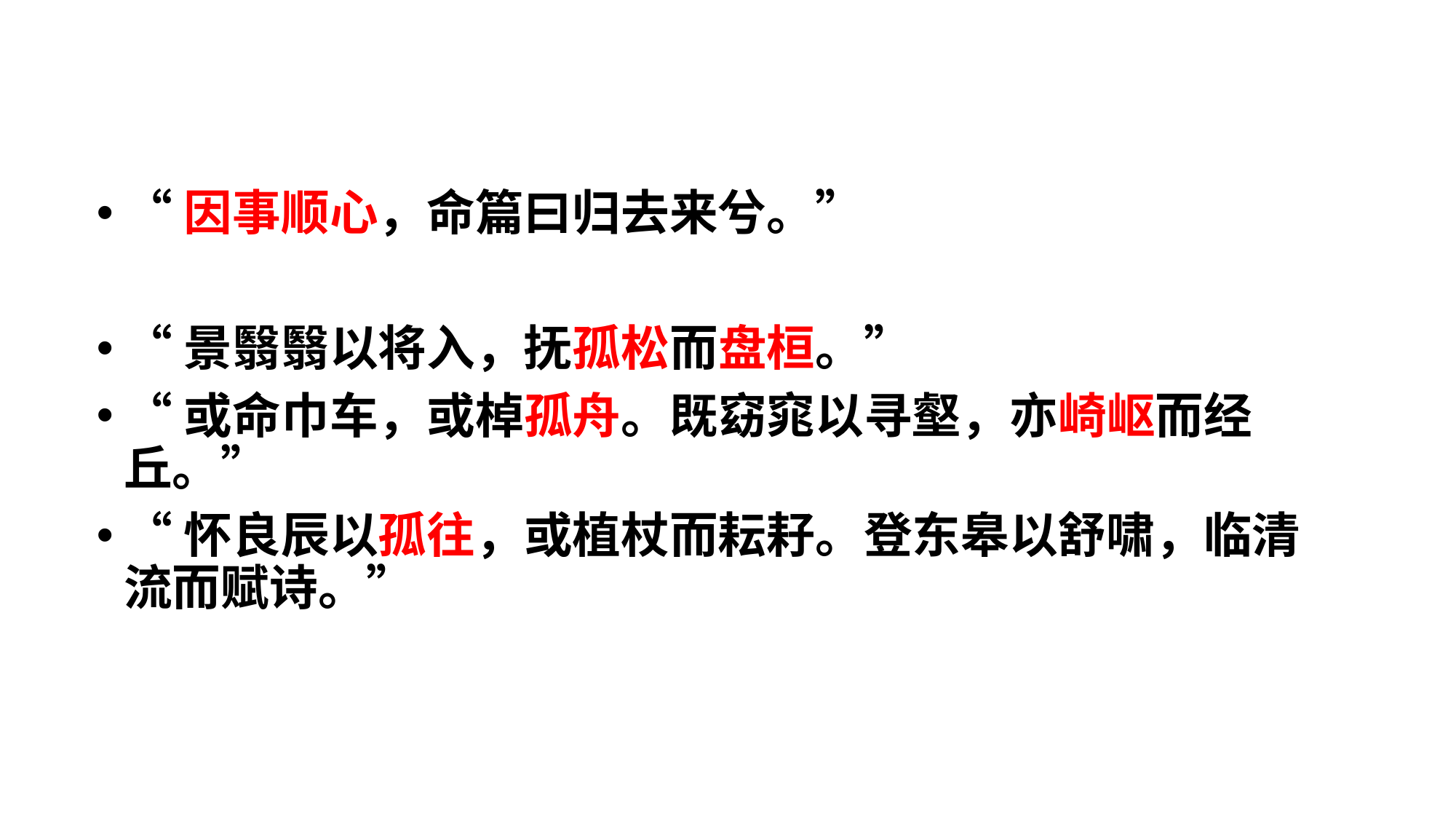

“因事顺心，命篇曰归去来兮。”

“景翳翳以将入，抚孤松而盘桓。”
“或命巾车，或棹孤舟。既窈窕以寻壑，亦崎岖而经丘。”
“怀良辰以孤往，或植杖而耘耔。登东皋以舒啸，临清流而赋诗。”